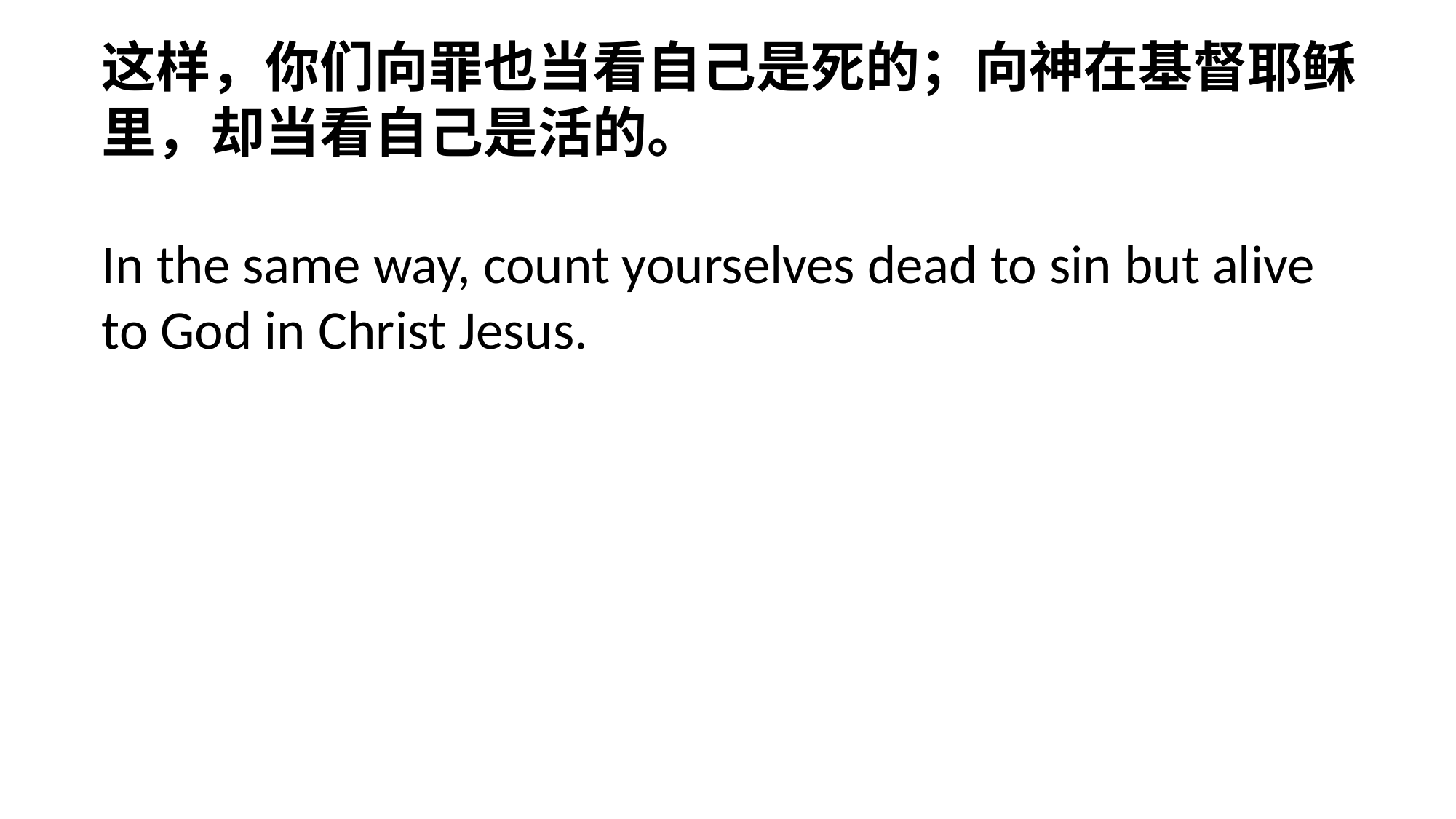

这样，你们向罪也当看自己是死的；向神在基督耶稣里，却当看自己是活的。

In the same way, count yourselves dead to sin but alive to God in Christ Jesus.